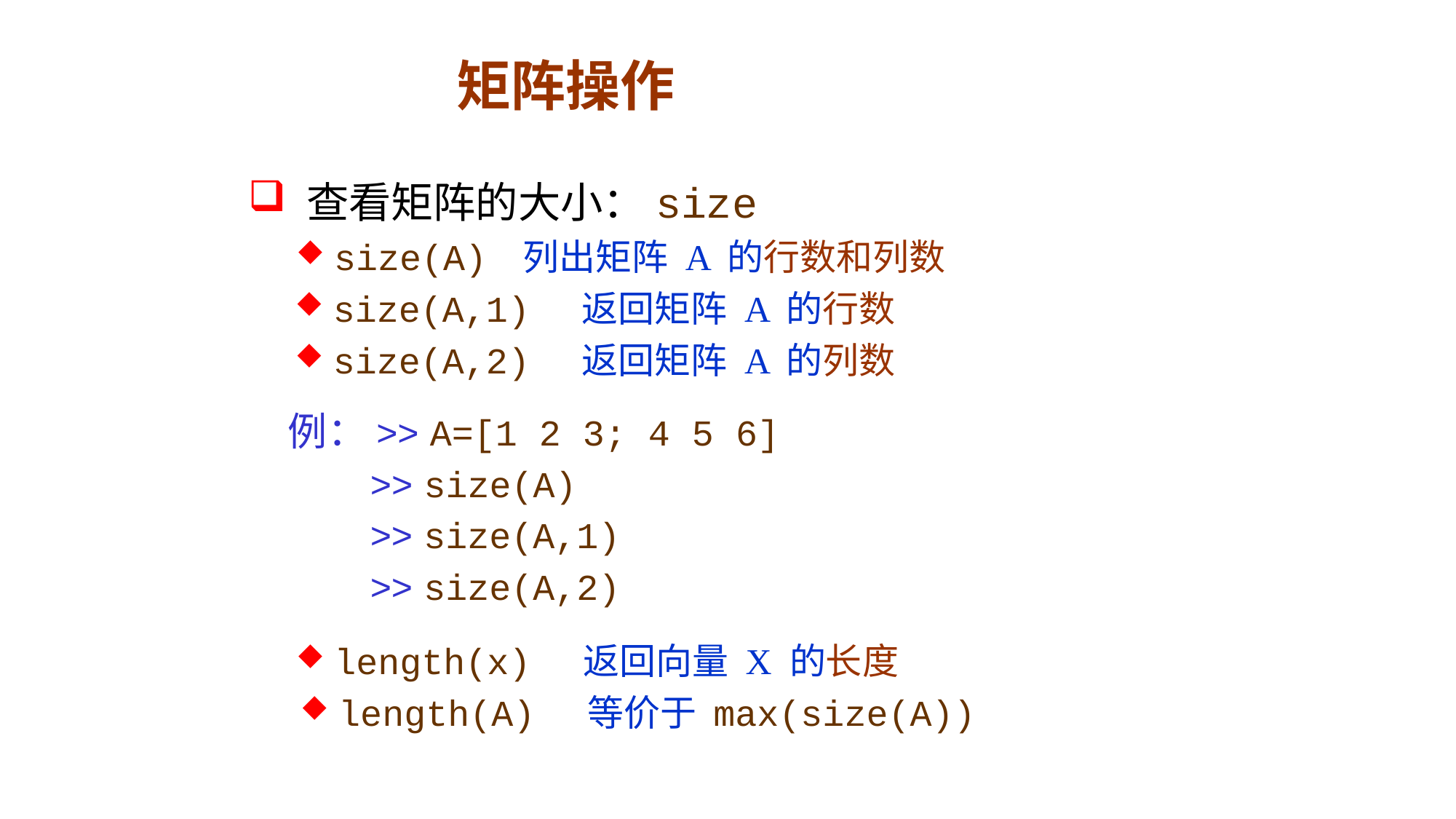

# 矩阵操作
 查看矩阵的大小：size
 size(A)   列出矩阵 A 的行数和列数
 size(A,1)  返回矩阵 A 的行数
 size(A,2)  返回矩阵 A 的列数
例：>> A=[1 2 3; 4 5 6]
>> size(A)
>> size(A,1)
>> size(A,2)
 length(x)  返回向量 X 的长度
 length(A)  等价于 max(size(A))